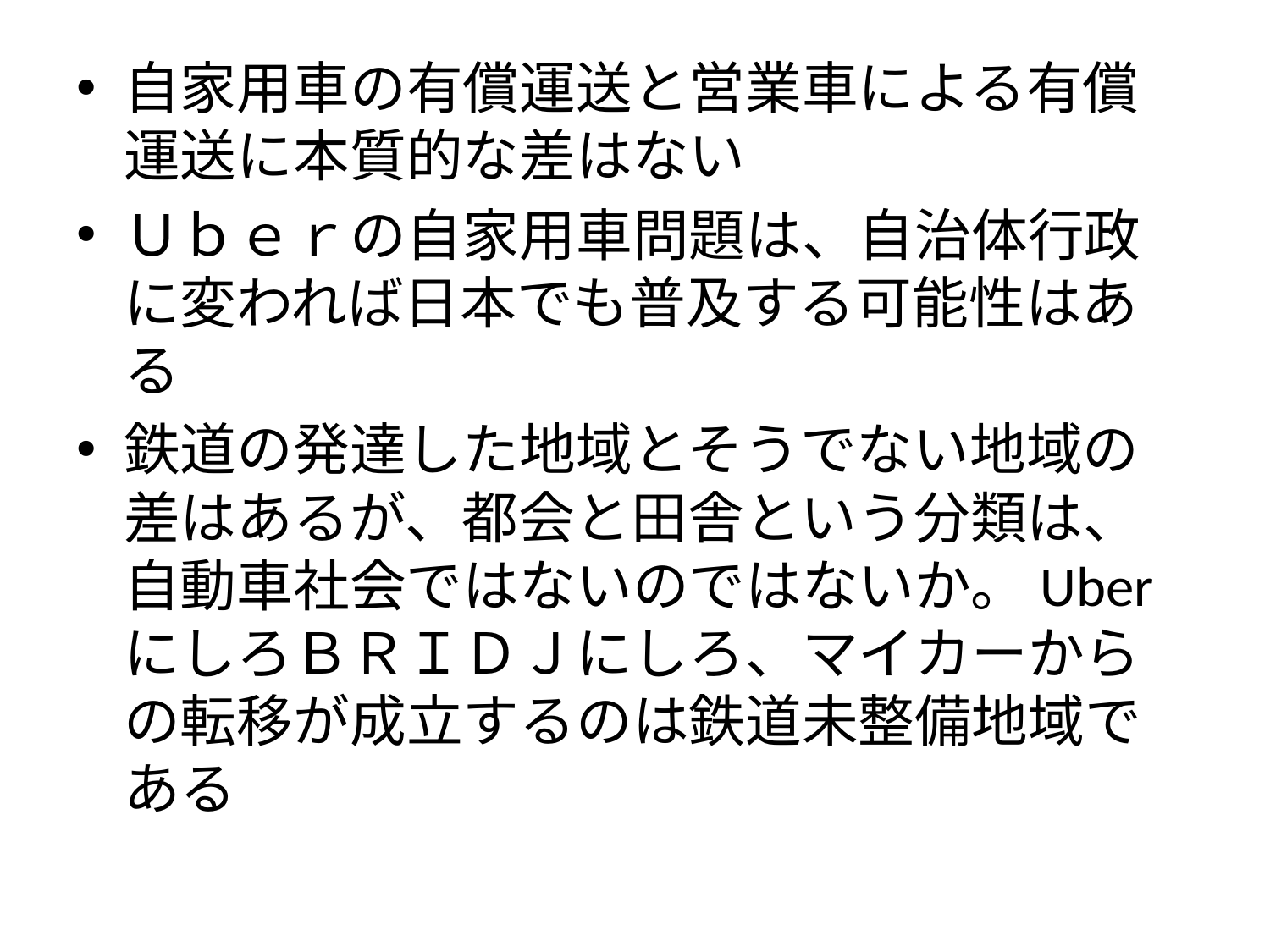

自家用車の有償運送と営業車による有償運送に本質的な差はない
Ｕｂｅｒの自家用車問題は、自治体行政に変われば日本でも普及する可能性はある
鉄道の発達した地域とそうでない地域の差はあるが、都会と田舎という分類は、自動車社会ではないのではないか。UberにしろＢＲＩＤＪにしろ、マイカーからの転移が成立するのは鉄道未整備地域である